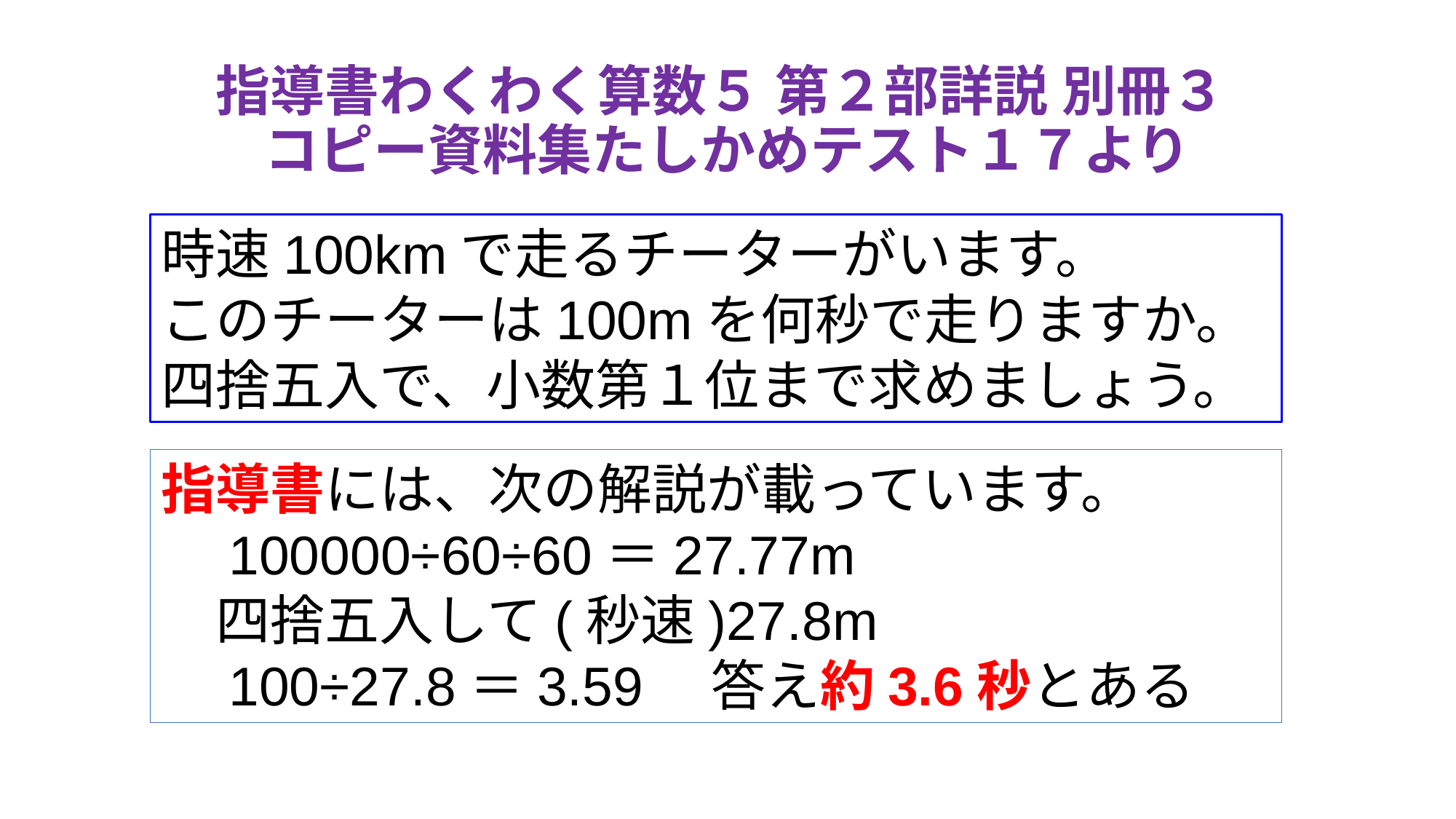

# 指導書わくわく算数５ 第２部詳説 別冊３ コピー資料集たしかめテスト１７より
時速100kmで走るチーターがいます。
このチーターは100mを何秒で走りますか。
四捨五入で、小数第１位まで求めましょう。
指導書には、次の解説が載っています。
　100000÷60÷60＝27.77m
　四捨五入して(秒速)27.8m
　100÷27.8＝3.59　答え約3.6秒とある